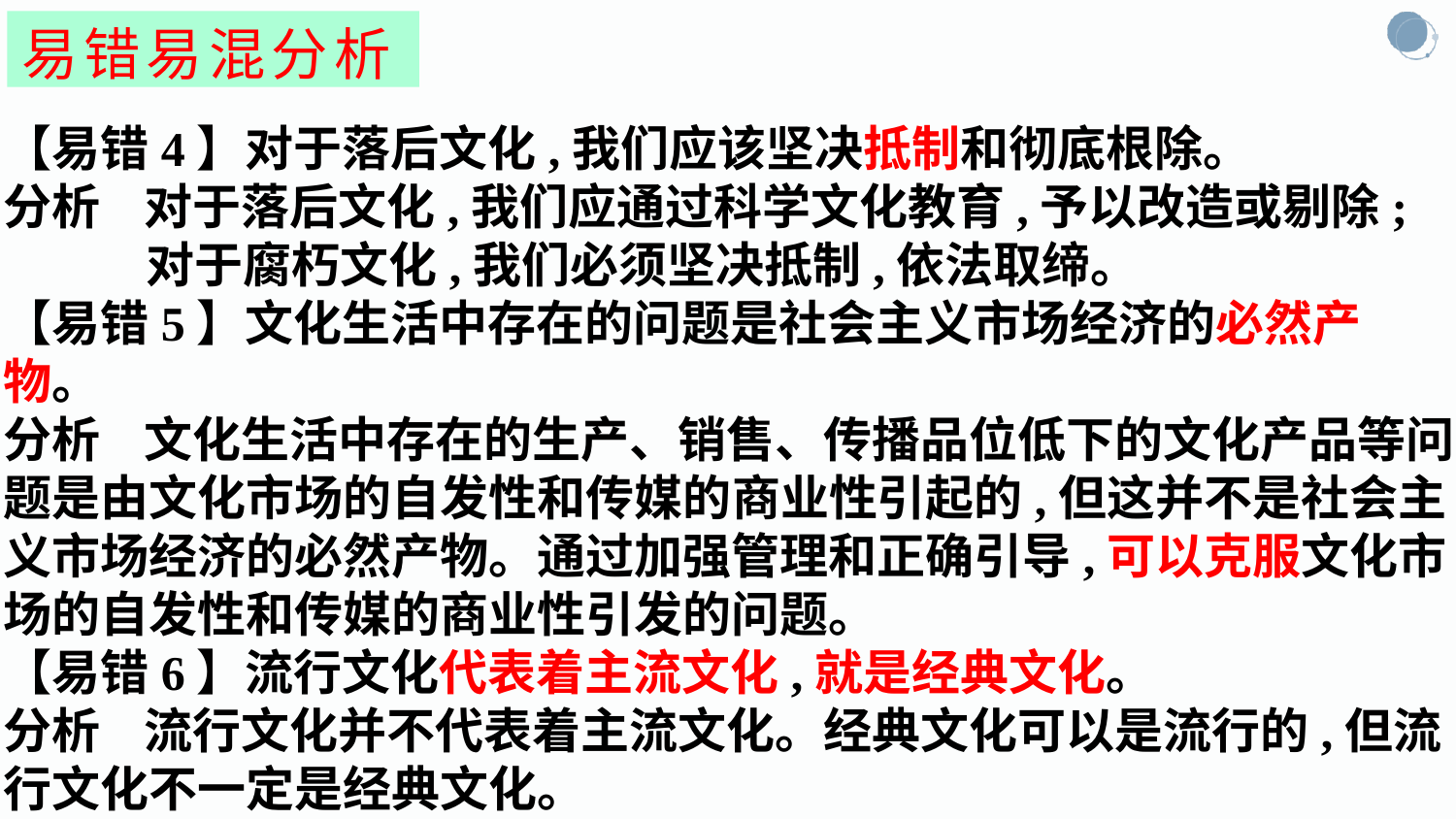

易错易混分析
【易错4】对于落后文化,我们应该坚决抵制和彻底根除。
分析    对于落后文化,我们应通过科学文化教育,予以改造或剔除;
            对于腐朽文化,我们必须坚决抵制,依法取缔。
【易错5】文化生活中存在的问题是社会主义市场经济的必然产物。
分析    文化生活中存在的生产、销售、传播品位低下的文化产品等问题是由文化市场的自发性和传媒的商业性引起的,但这并不是社会主义市场经济的必然产物。通过加强管理和正确引导,可以克服文化市场的自发性和传媒的商业性引发的问题。
【易错6】流行文化代表着主流文化,就是经典文化。
分析    流行文化并不代表着主流文化。经典文化可以是流行的,但流行文化不一定是经典文化。